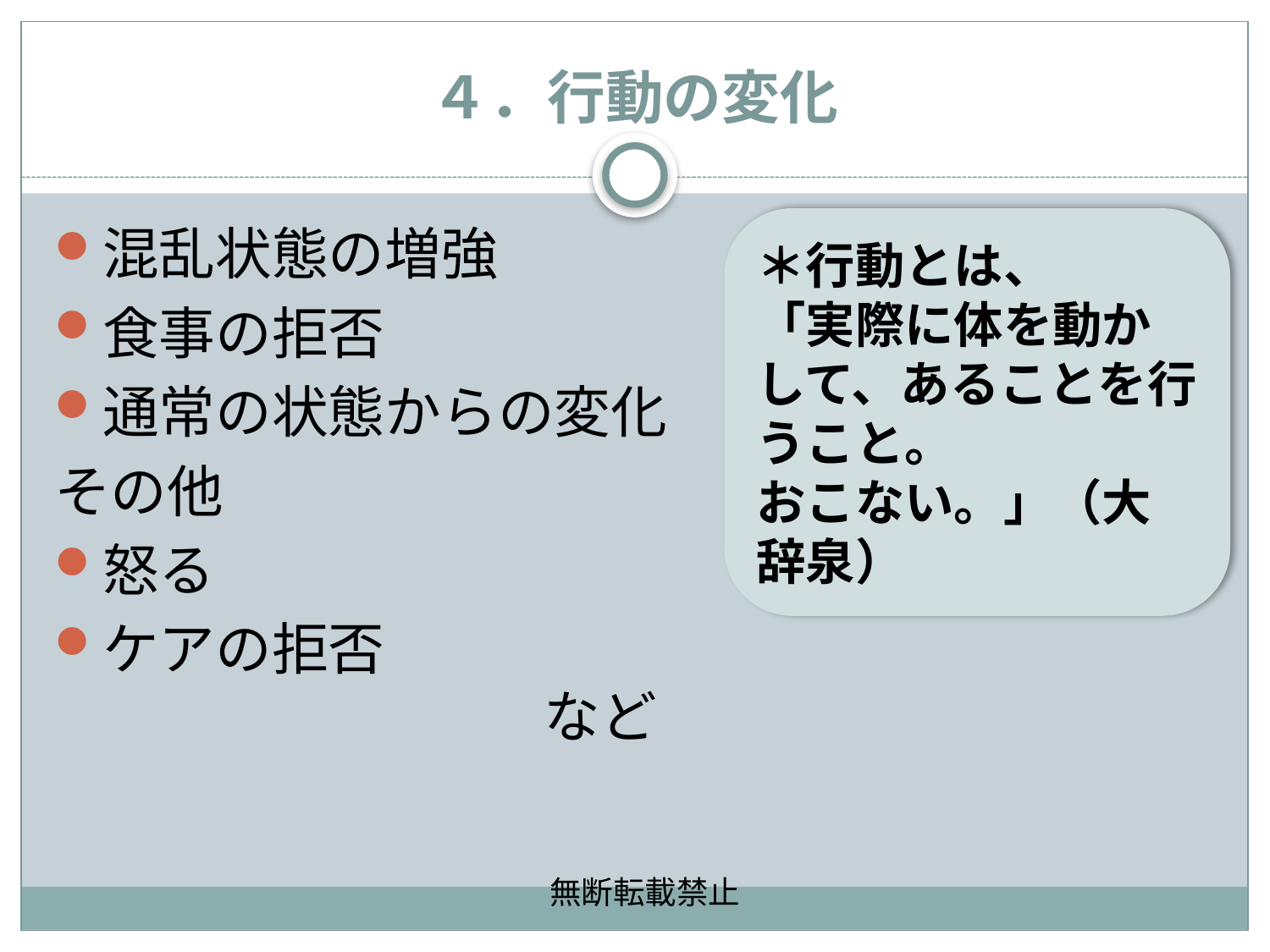

# ４．行動の変化
＊行動とは、
「実際に体を動かして、あることを行うこと。
おこない。」（大辞泉）
混乱状態の増強
食事の拒否
通常の状態からの変化
その他
怒る
ケアの拒否　　　　　　　　　　　　　　　　　　　　　　など

無断転載禁止